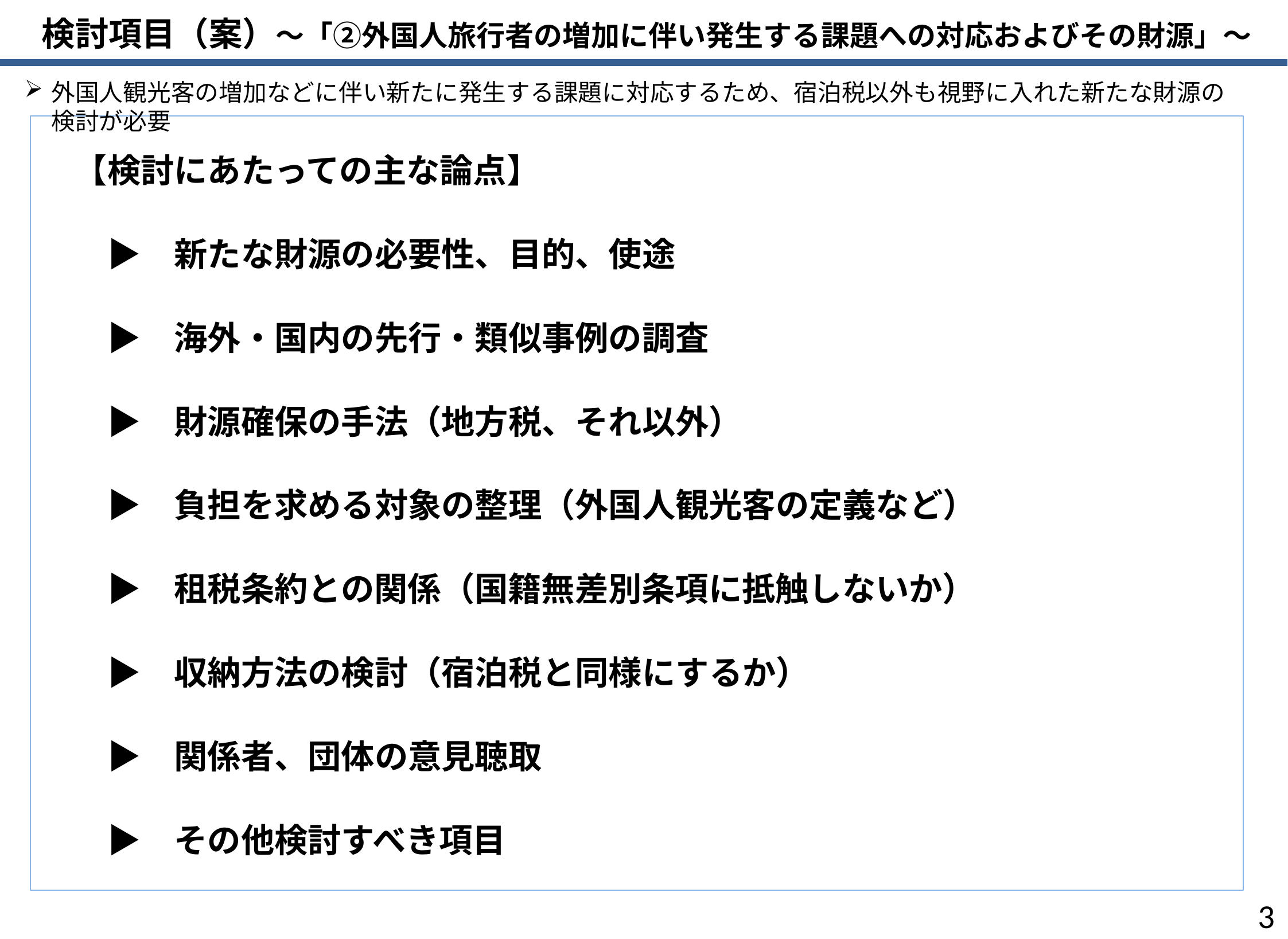

検討項目（案）～「②外国人旅行者の増加に伴い発生する課題への対応およびその財源」～
外国人観光客の増加などに伴い新たに発生する課題に対応するため、宿泊税以外も視野に入れた新たな財源の検討が必要

　【検討にあたっての主な論点】

　　▶　新たな財源の必要性、目的、使途

　　▶　海外・国内の先行・類似事例の調査

　　▶　財源確保の手法（地方税、それ以外）

　　▶　負担を求める対象の整理（外国人観光客の定義など）

　　▶　租税条約との関係（国籍無差別条項に抵触しないか）

　　▶　収納方法の検討（宿泊税と同様にするか）

　　▶　関係者、団体の意見聴取

　　▶　その他検討すべき項目
3